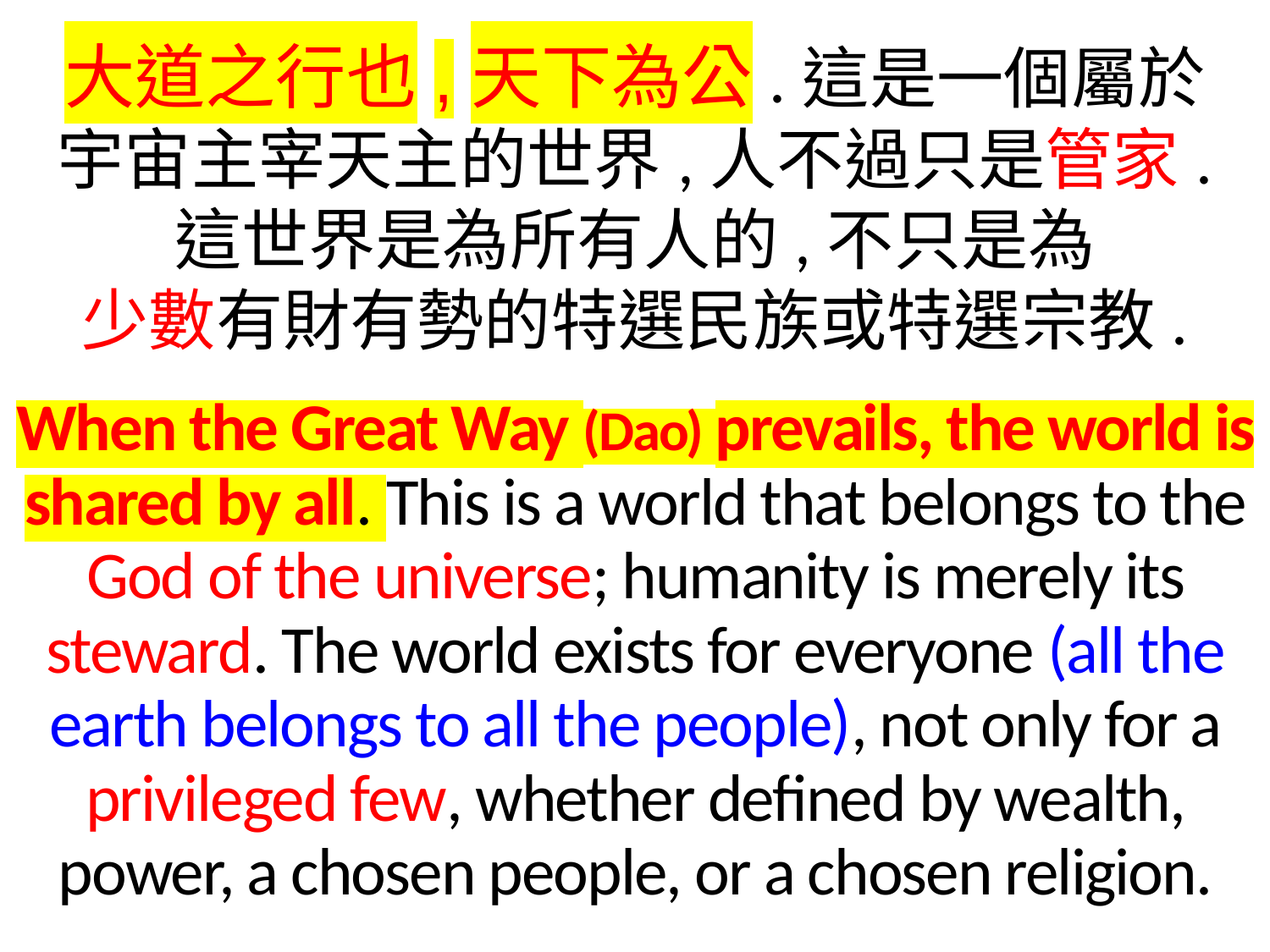

大道之行也,天下為公.這是一個屬於
宇宙主宰天主的世界,人不過只是管家.
這世界是為所有人的,不只是為
少數有財有勢的特選民族或特選宗教.
When the Great Way (Dao) prevails, the world is shared by all. This is a world that belongs to the God of the universe; humanity is merely its steward. The world exists for everyone (all the earth belongs to all the people), not only for a privileged few, whether defined by wealth, power, a chosen people, or a chosen religion.